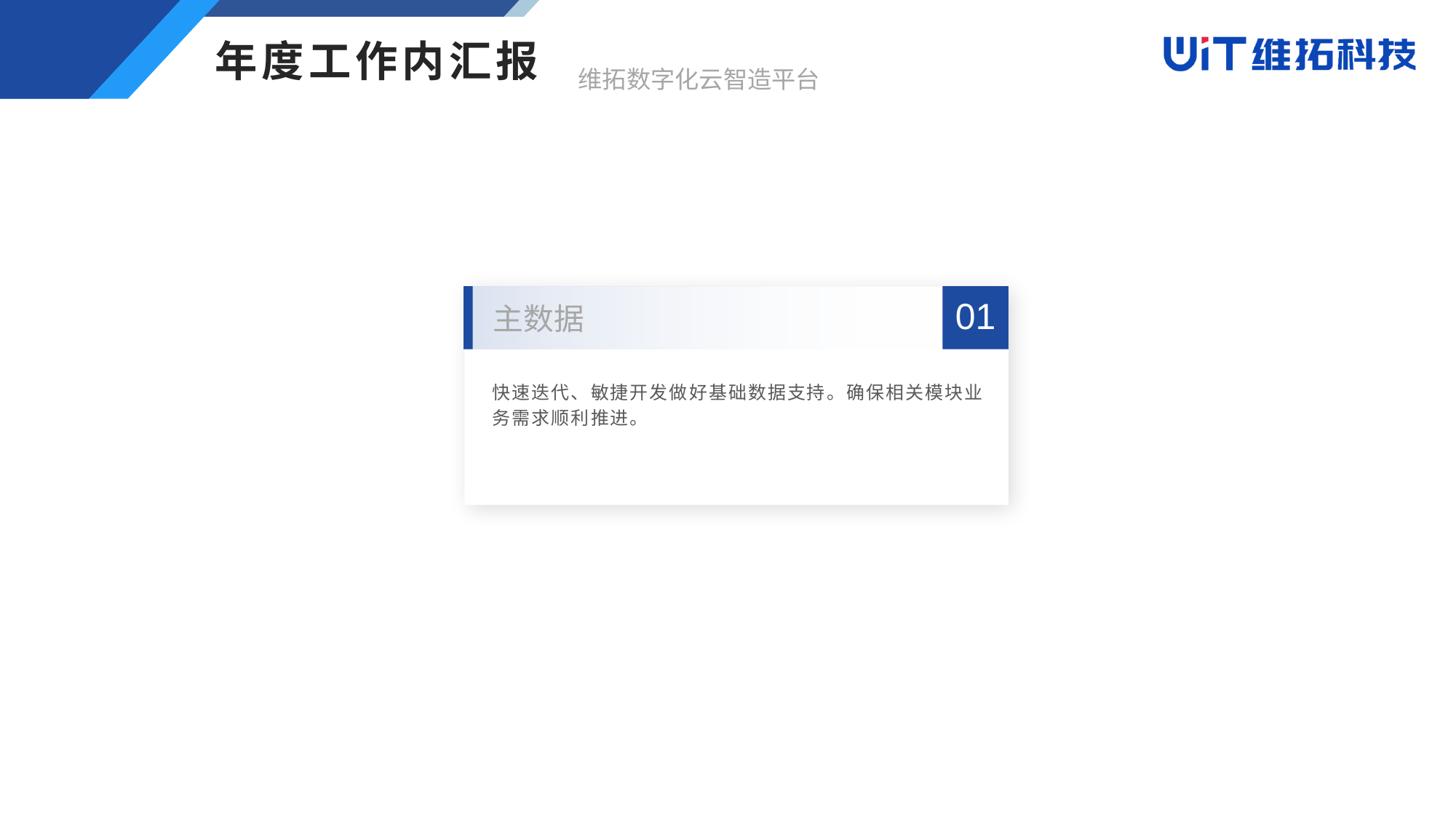

年度工作内汇报
维拓数字化云智造平台

01

主数据
快速迭代、敏捷开发做好基础数据支持。确保相关模块业务需求顺利推进。